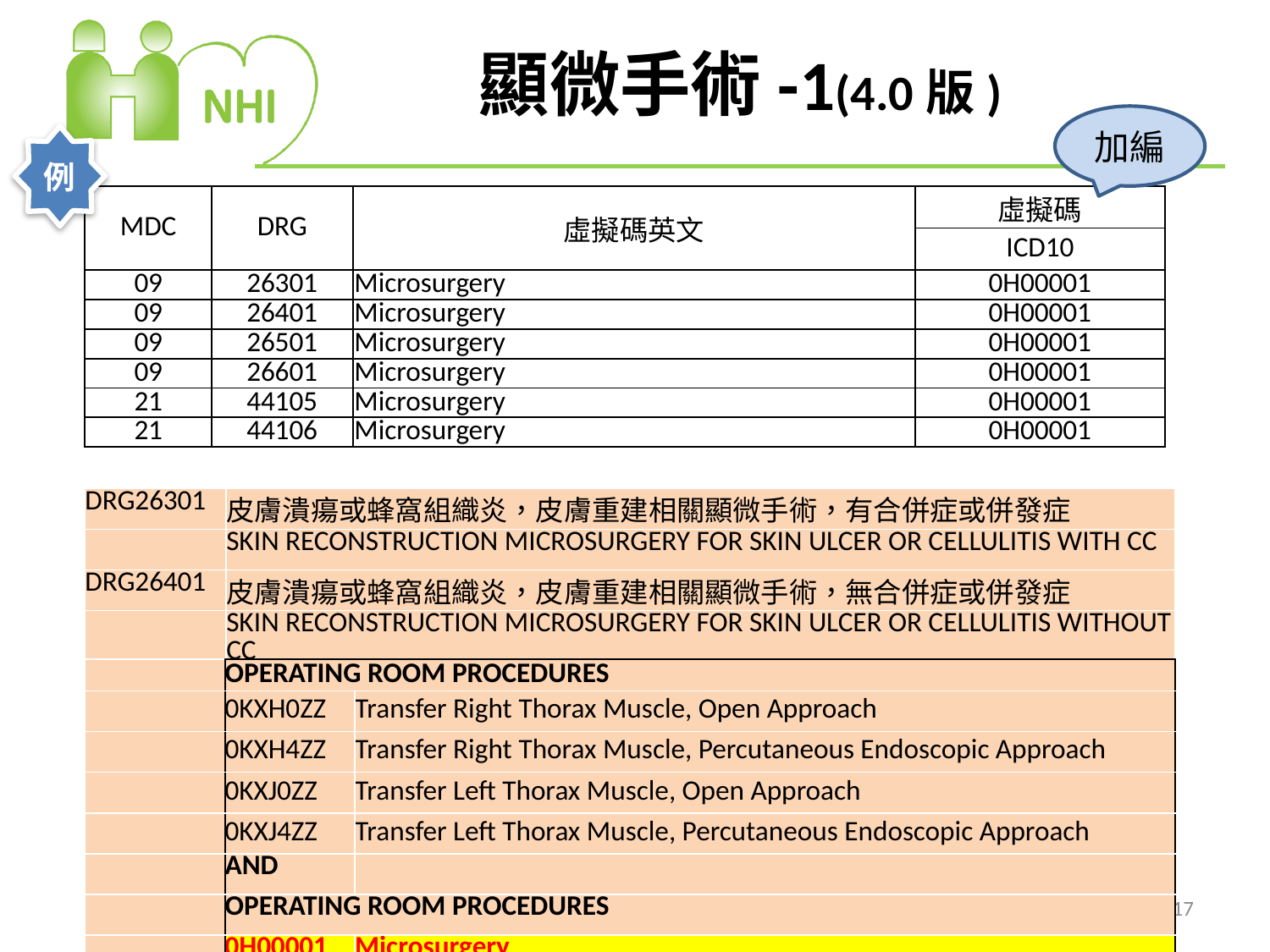

# 顯微手術-1(4.0版)
加編
例
| MDC | DRG | 虛擬碼英文 | 虛擬碼 |
| --- | --- | --- | --- |
|  |  |  | ICD10 |
| 09 | 26301 | Microsurgery | 0H00001 |
| 09 | 26401 | Microsurgery | 0H00001 |
| 09 | 26501 | Microsurgery | 0H00001 |
| 09 | 26601 | Microsurgery | 0H00001 |
| 21 | 44105 | Microsurgery | 0H00001 |
| 21 | 44106 | Microsurgery | 0H00001 |
| DRG26301 | 皮膚潰瘍或蜂窩組織炎，皮膚重建相關顯微手術，有合併症或併發症 |
| --- | --- |
|  | SKIN RECONSTRUCTION MICROSURGERY FOR SKIN ULCER OR CELLULITIS WITH CC |
| DRG26401 | 皮膚潰瘍或蜂窩組織炎，皮膚重建相關顯微手術，無合併症或併發症 |
|  | SKIN RECONSTRUCTION MICROSURGERY FOR SKIN ULCER OR CELLULITIS WITHOUT CC |
|  | OPERATING ROOM PROCEDURES |  |
| --- | --- | --- |
|  | 0KXH0ZZ | Transfer Right Thorax Muscle, Open Approach |
|  | 0KXH4ZZ | Transfer Right Thorax Muscle, Percutaneous Endoscopic Approach |
|  | 0KXJ0ZZ | Transfer Left Thorax Muscle, Open Approach |
|  | 0KXJ4ZZ | Transfer Left Thorax Muscle, Percutaneous Endoscopic Approach |
|  | AND |  |
|  | OPERATING ROOM PROCEDURES |  |
|  | 0H00001 | Microsurgery |
17